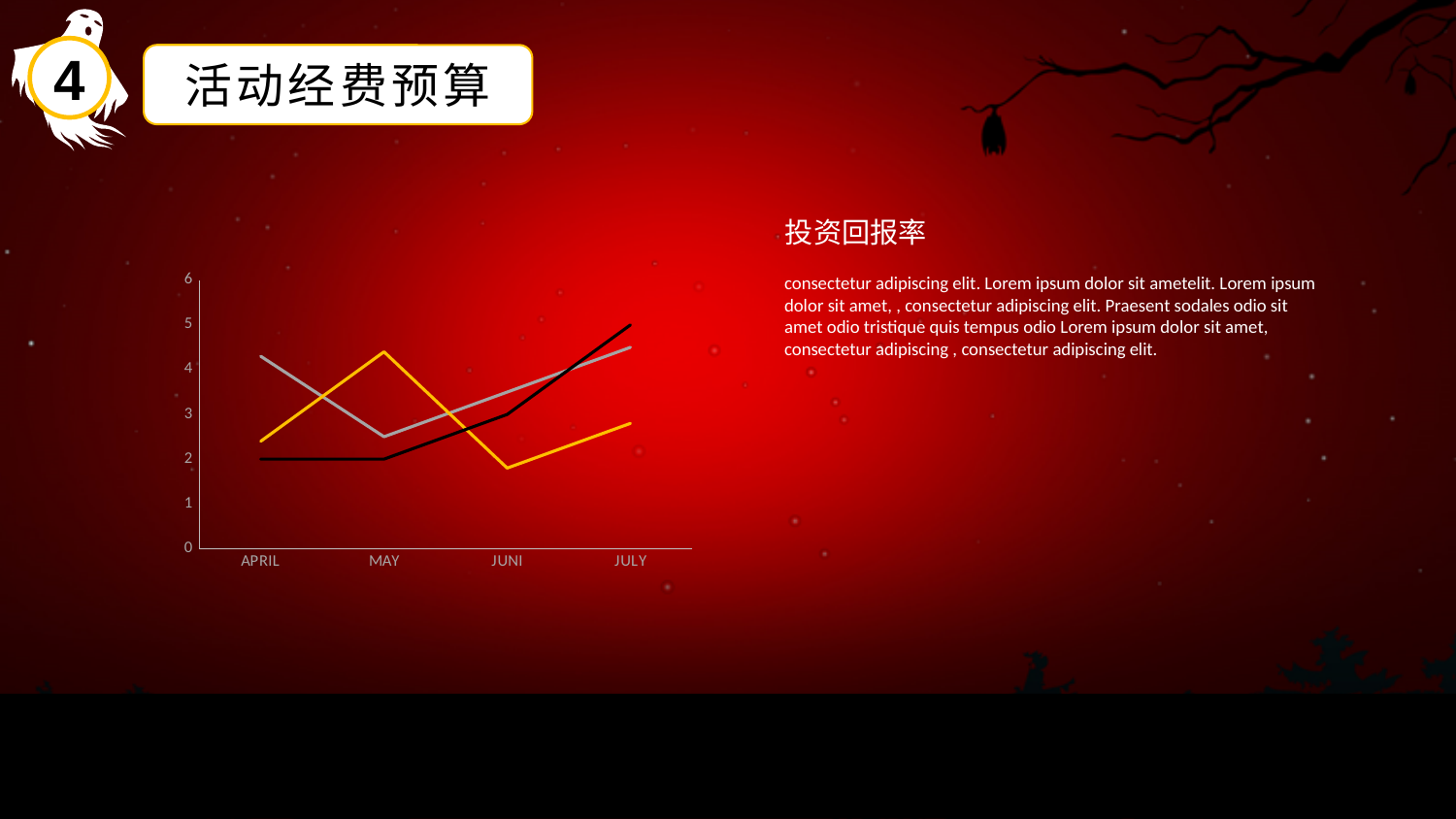

4
活动经费预算
投资回报率
consectetur adipiscing elit. Lorem ipsum dolor sit ametelit. Lorem ipsum dolor sit amet, , consectetur adipiscing elit. Praesent sodales odio sit amet odio tristique quis tempus odio Lorem ipsum dolor sit amet, consectetur adipiscing , consectetur adipiscing elit.

### Chart

| Category | Series 1 | Series 2 | Series 3 |
|---|---|---|---|
| APRIL | 4.3 | 2.4 | 2.0 |
| MAY | 2.5 | 4.4 | 2.0 |
| JUNI | 3.5 | 1.8 | 3.0 |
| JULY | 4.5 | 2.8 | 5.0 |